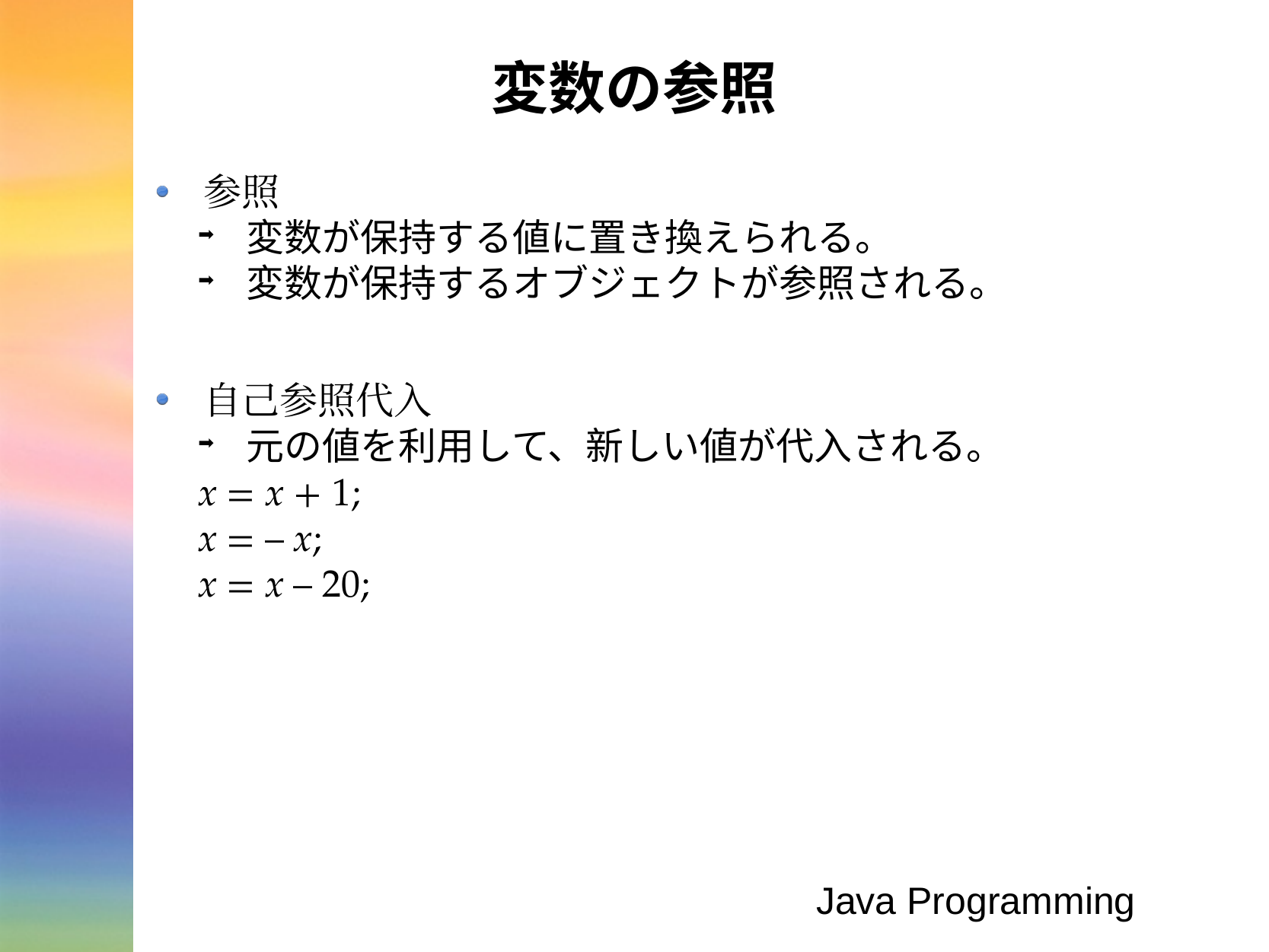

# 変数の参照
参照
変数が保持する値に置き換えられる。
変数が保持するオブジェクトが参照される。

自己参照代入
元の値を利用して、新しい値が代入される。
x = x + 1;
x = – x;
x = x – 20;